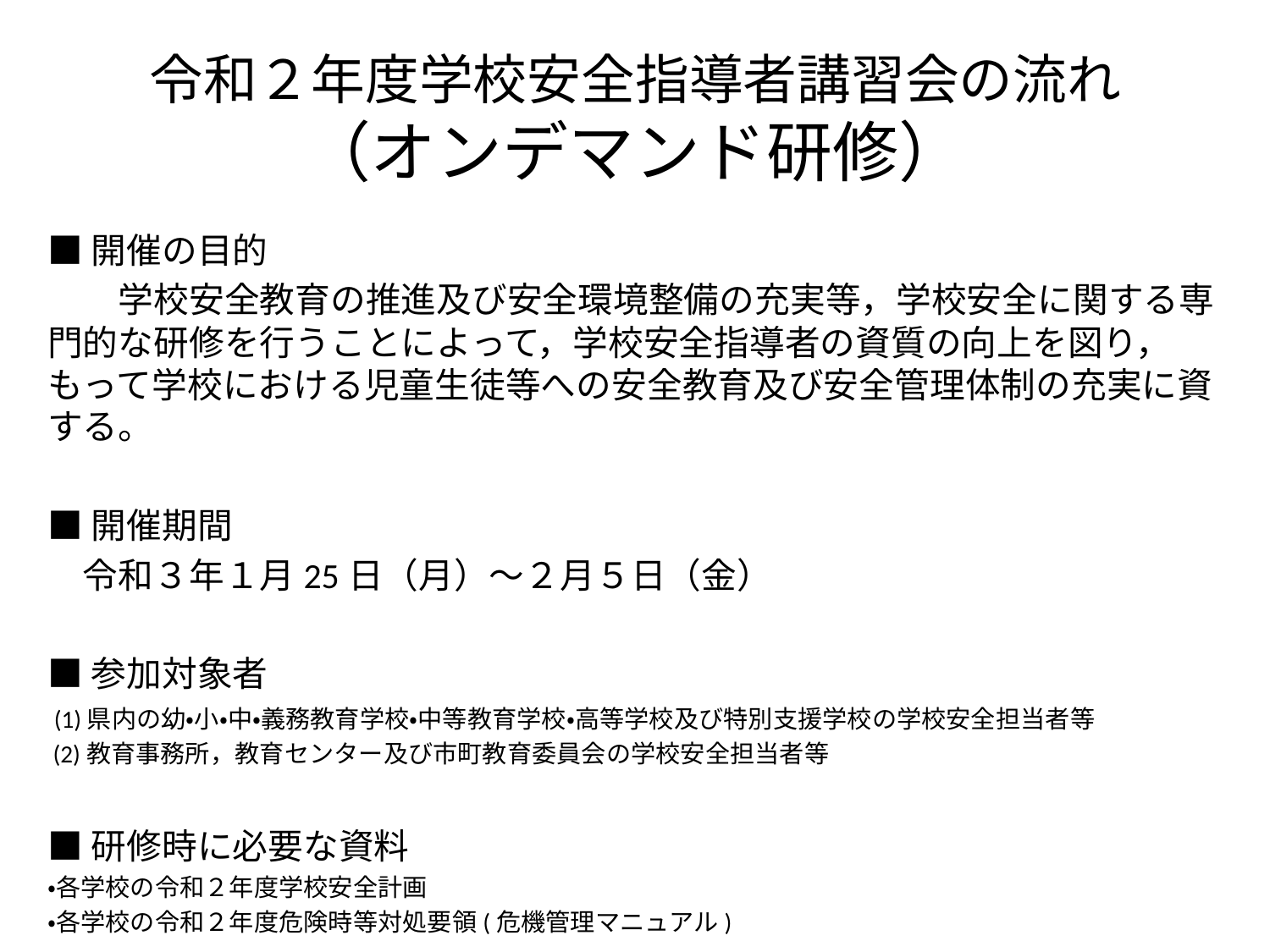

# 令和２年度学校安全指導者講習会の流れ （オンデマンド研修）
■開催の目的
　　学校安全教育の推進及び安全環境整備の充実等，学校安全に関する専門的な研修を行うことによって，学校安全指導者の資質の向上を図り，もって学校における児童生徒等への安全教育及び安全管理体制の充実に資する。

■開催期間
　令和３年１月25日（月）～２月５日（金）

■参加対象者
 (1)県内の幼・小・中・義務教育学校・中等教育学校・高等学校及び特別支援学校の学校安全担当者等
 (2)教育事務所，教育センター及び市町教育委員会の学校安全担当者等

■研修時に必要な資料
・各学校の令和２年度学校安全計画
・各学校の令和２年度危険時等対処要領(危機管理マニュアル)